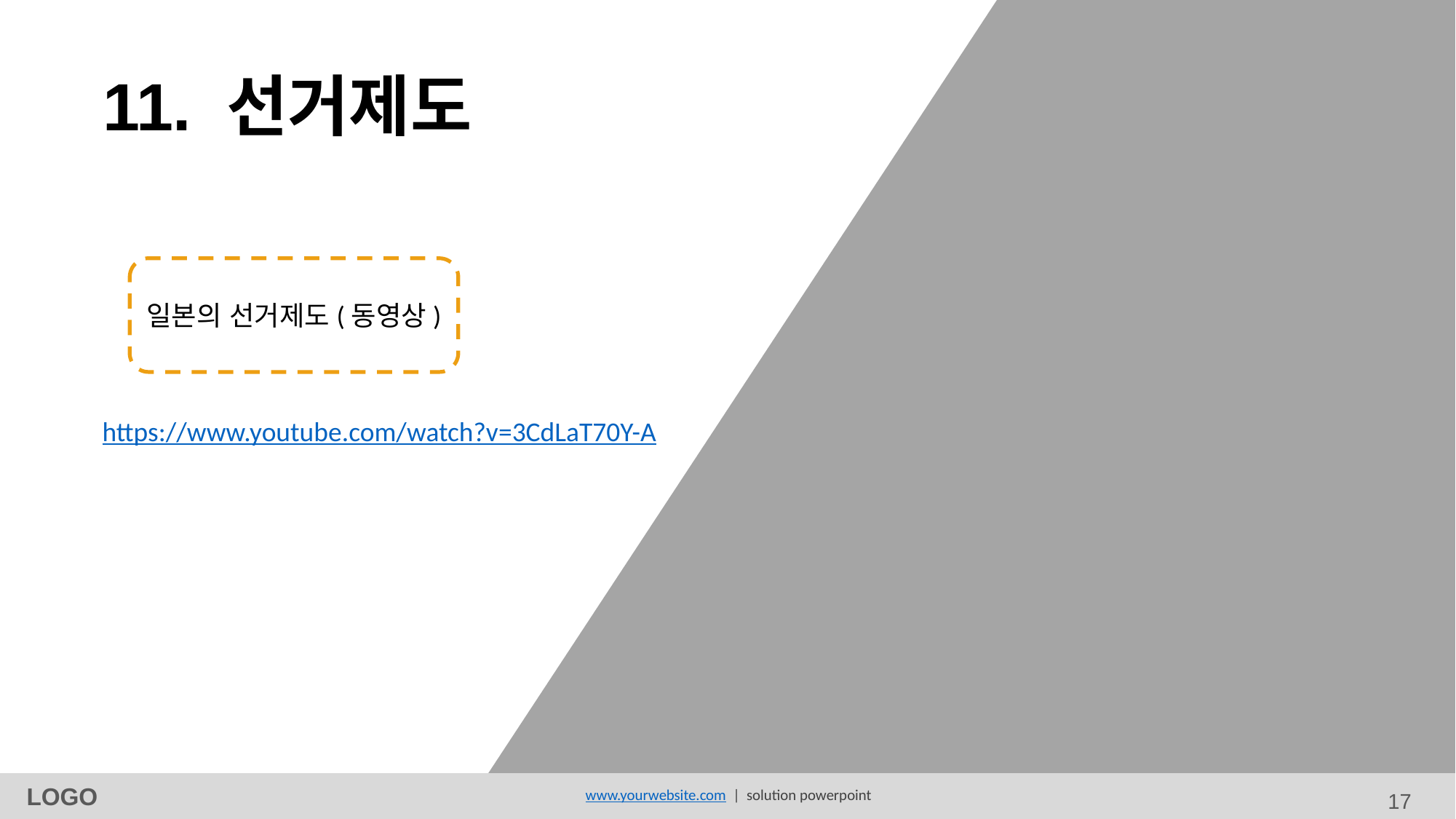

11. 선거제도
일본의 선거제도(동영상)
https://www.youtube.com/watch?v=3CdLaT70Y-A

LOGO
www.yourwebsite.com  |  solution powerpoint
17